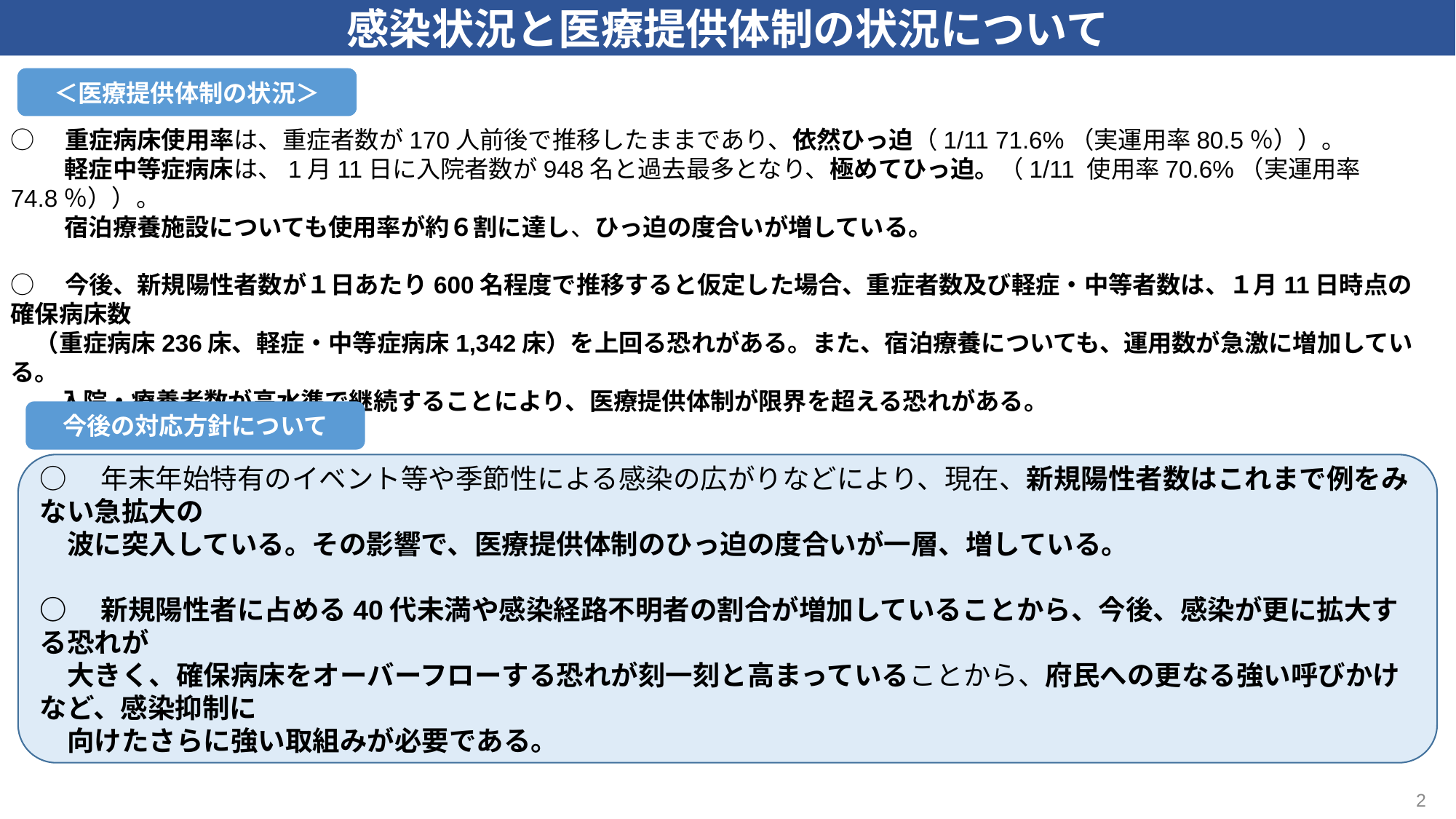

感染状況と医療提供体制の状況について

○　重症病床使用率は、重症者数が170人前後で推移したままであり、依然ひっ迫（1/11 71.6%（実運用率80.5％））。
　 　軽症中等症病床は、1月11日に入院者数が948名と過去最多となり、極めてひっ迫。（1/11 使用率70.6%（実運用率74.8％））。
　　 宿泊療養施設についても使用率が約６割に達し、ひっ迫の度合いが増している。

○　今後、新規陽性者数が１日あたり600名程度で推移すると仮定した場合、重症者数及び軽症・中等者数は、１月11日時点の確保病床数
　（重症病床236床、軽症・中等症病床1,342床）を上回る恐れがある。また、宿泊療養についても、運用数が急激に増加している。
　　入院・療養者数が高水準で継続することにより、医療提供体制が限界を超える恐れがある。
＜医療提供体制の状況＞
今後の対応方針について
○　年末年始特有のイベント等や季節性による感染の広がりなどにより、現在、新規陽性者数はこれまで例をみない急拡大の
　波に突入している。その影響で、医療提供体制のひっ迫の度合いが一層、増している。

○　新規陽性者に占める40代未満や感染経路不明者の割合が増加していることから、今後、感染が更に拡大する恐れが
　大きく、確保病床をオーバーフローする恐れが刻一刻と高まっていることから、府民への更なる強い呼びかけなど、感染抑制に
　向けたさらに強い取組みが必要である。
2